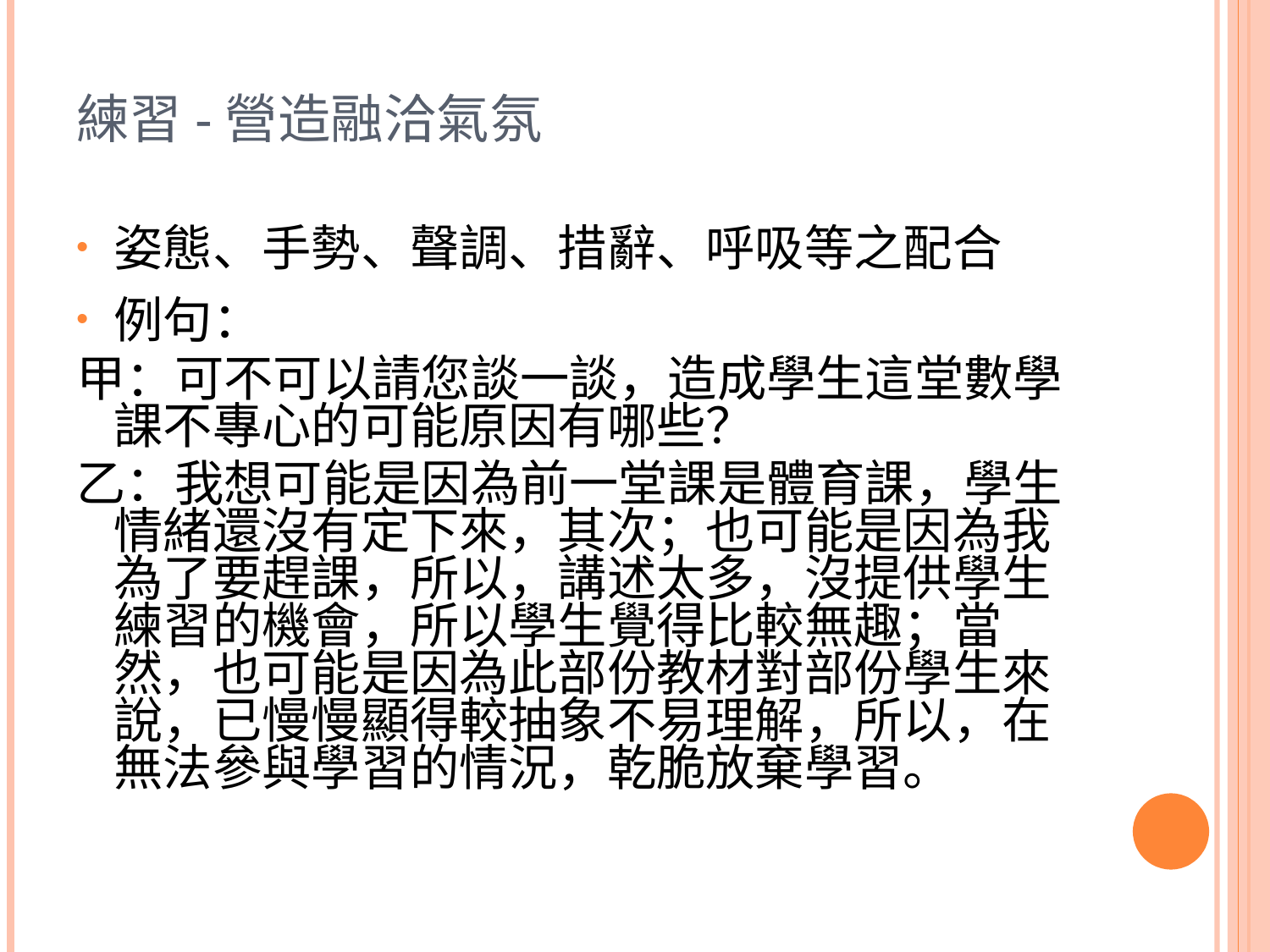

# 練習-營造融洽氣氛
姿態、手勢、聲調、措辭、呼吸等之配合
例句：
甲：可不可以請您談一談，造成學生這堂數學課不專心的可能原因有哪些？
乙：我想可能是因為前一堂課是體育課，學生情緒還沒有定下來，其次；也可能是因為我為了要趕課，所以，講述太多，沒提供學生練習的機會，所以學生覺得比較無趣；當然，也可能是因為此部份教材對部份學生來說，已慢慢顯得較抽象不易理解，所以，在無法參與學習的情況，乾脆放棄學習。